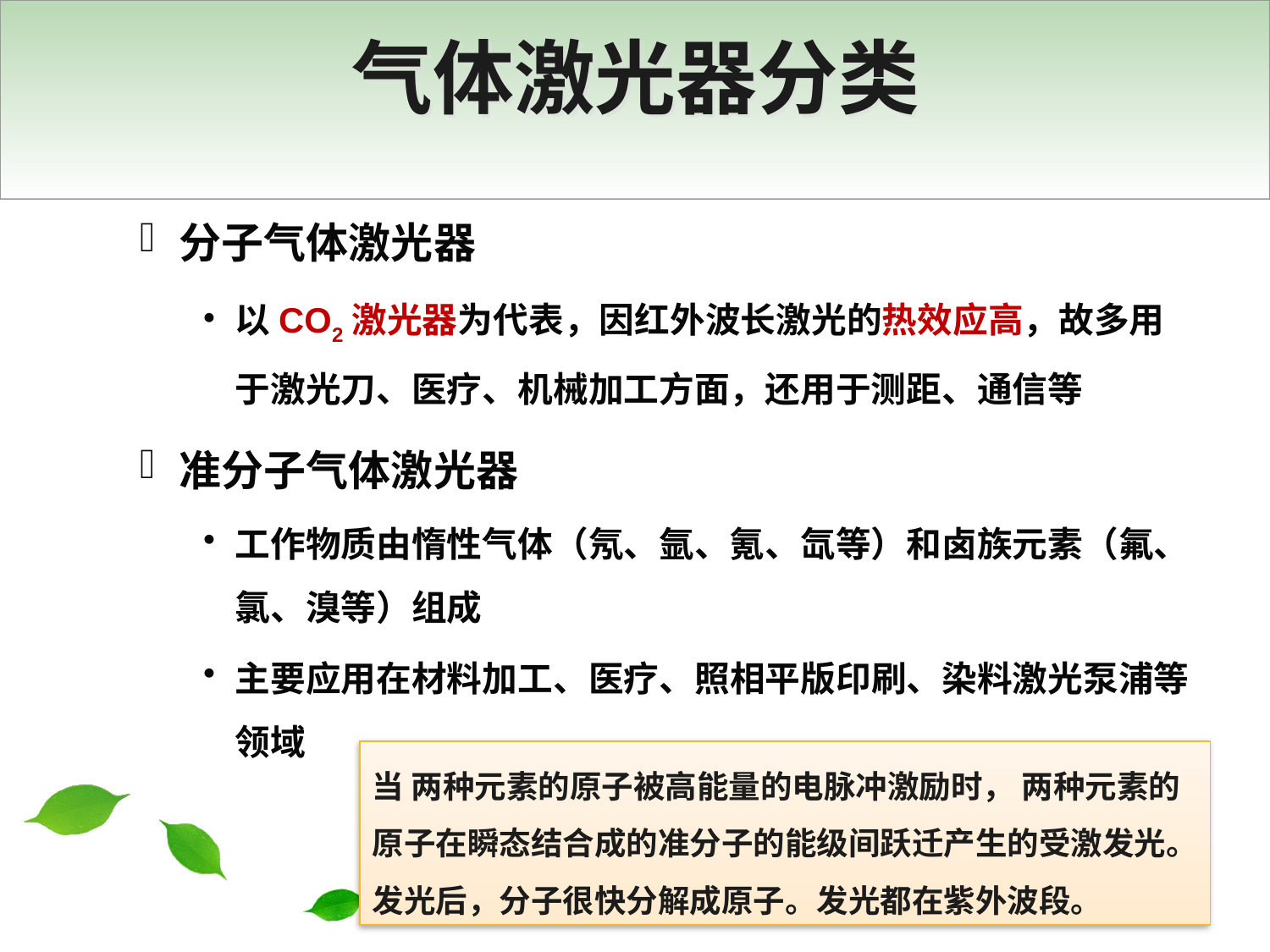

# 气体激光器分类
分子气体激光器
以CO2激光器为代表，因红外波长激光的热效应高，故多用于激光刀、医疗、机械加工方面，还用于测距、通信等
准分子气体激光器
工作物质由惰性气体（氖、氩、氪、氙等）和卤族元素（氟、氯、溴等）组成
主要应用在材料加工、医疗、照相平版印刷、染料激光泵浦等领域

当 两种元素的原子被高能量的电脉冲激励时， 两种元素的原子在瞬态结合成的准分子的能级间跃迁产生的受激发光。发光后，分子很快分解成原子。发光都在紫外波段。